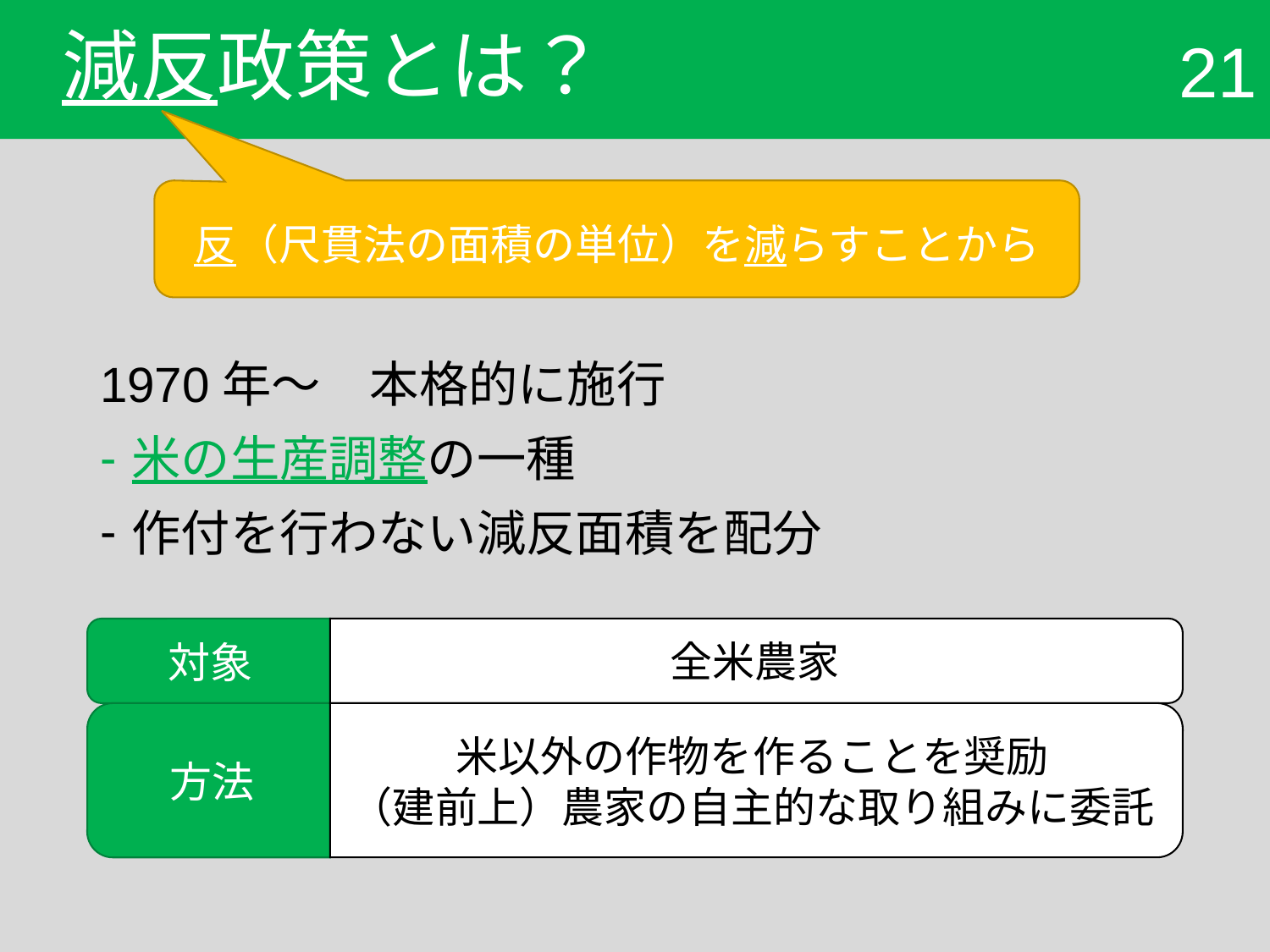

# 減反政策とは？
21
反（尺貫法の面積の単位）を減らすことから
全米農家
1970年～　本格的に施行
米の生産調整の一種
作付を行わない減反面積を配分
米以外の作物を作ることを奨励
（建前上）農家の自主的な取り組みに委託
対象
方法